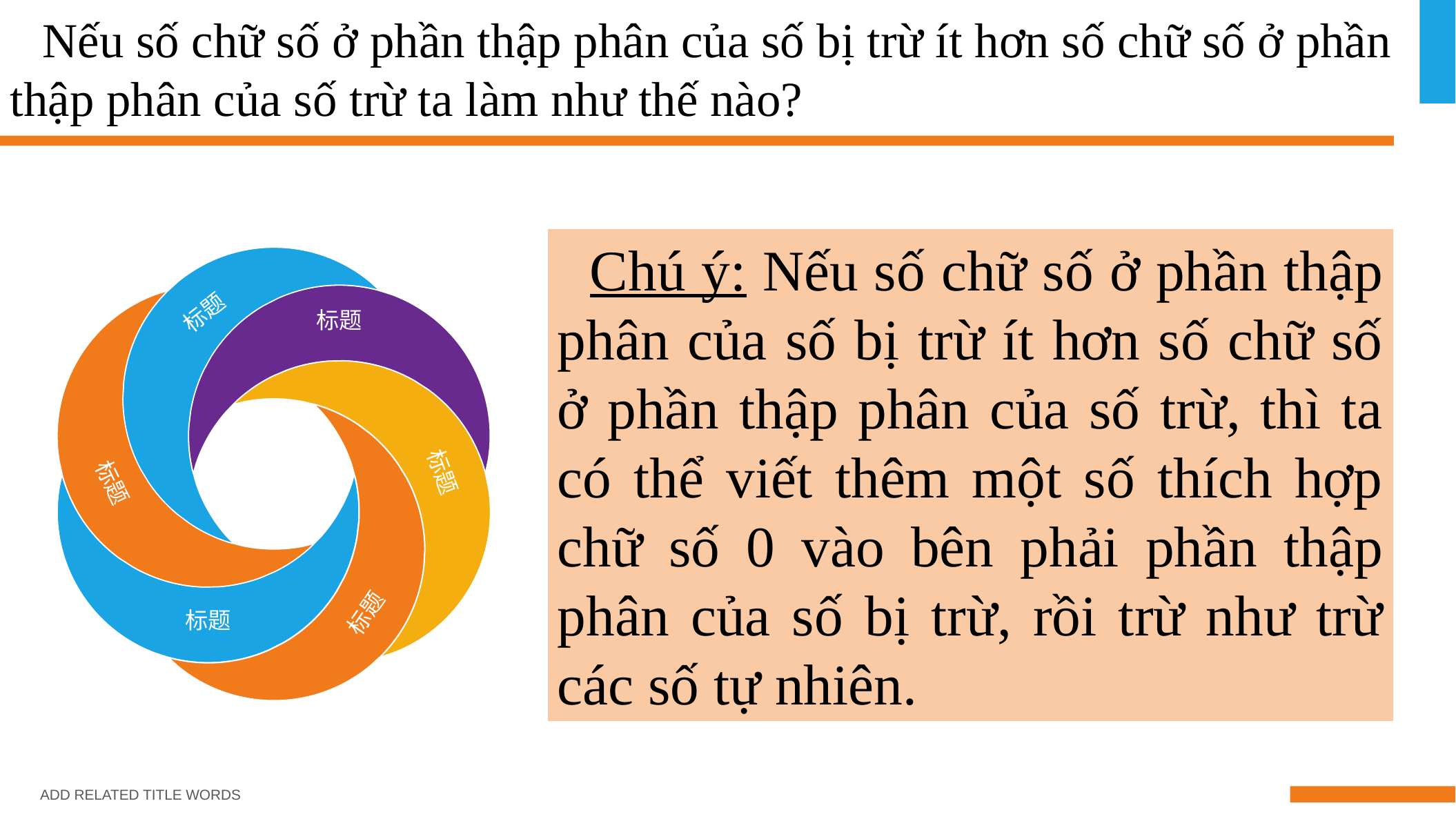

Nếu số chữ số ở phần thập phân của số bị trừ ít hơn số chữ số ở phần thập phân của số trừ ta làm như thế nào?

Chú ý: Nếu số chữ số ở phần thập phân của số bị trừ ít hơn số chữ số ở phần thập phân của số trừ, thì ta có thể viết thêm một số thích hợp chữ số 0 vào bên phải phần thập phân của số bị trừ, rồi trừ như trừ các số tự nhiên.
标题
标题
标题
标题
标题

标题
ADD RELATED TITLE WORDS